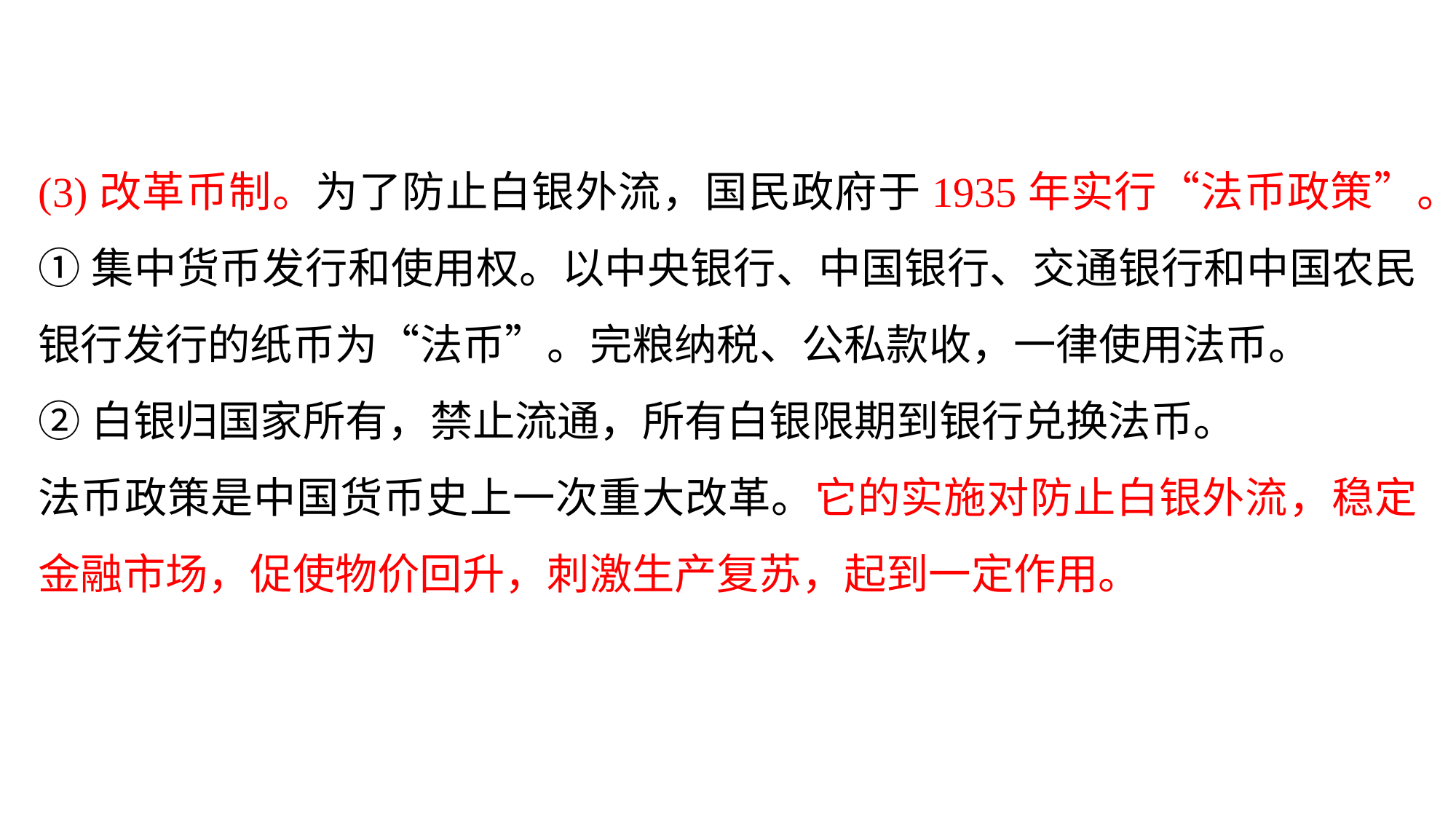

(3)改革币制。为了防止白银外流，国民政府于1935年实行“法币政策”。
①集中货币发行和使用权。以中央银行、中国银行、交通银行和中国农民银行发行的纸币为“法币”。完粮纳税、公私款收，一律使用法币。
②白银归国家所有，禁止流通，所有白银限期到银行兑换法币。
法币政策是中国货币史上一次重大改革。它的实施对防止白银外流，稳定金融市场，促使物价回升，刺激生产复苏，起到一定作用。